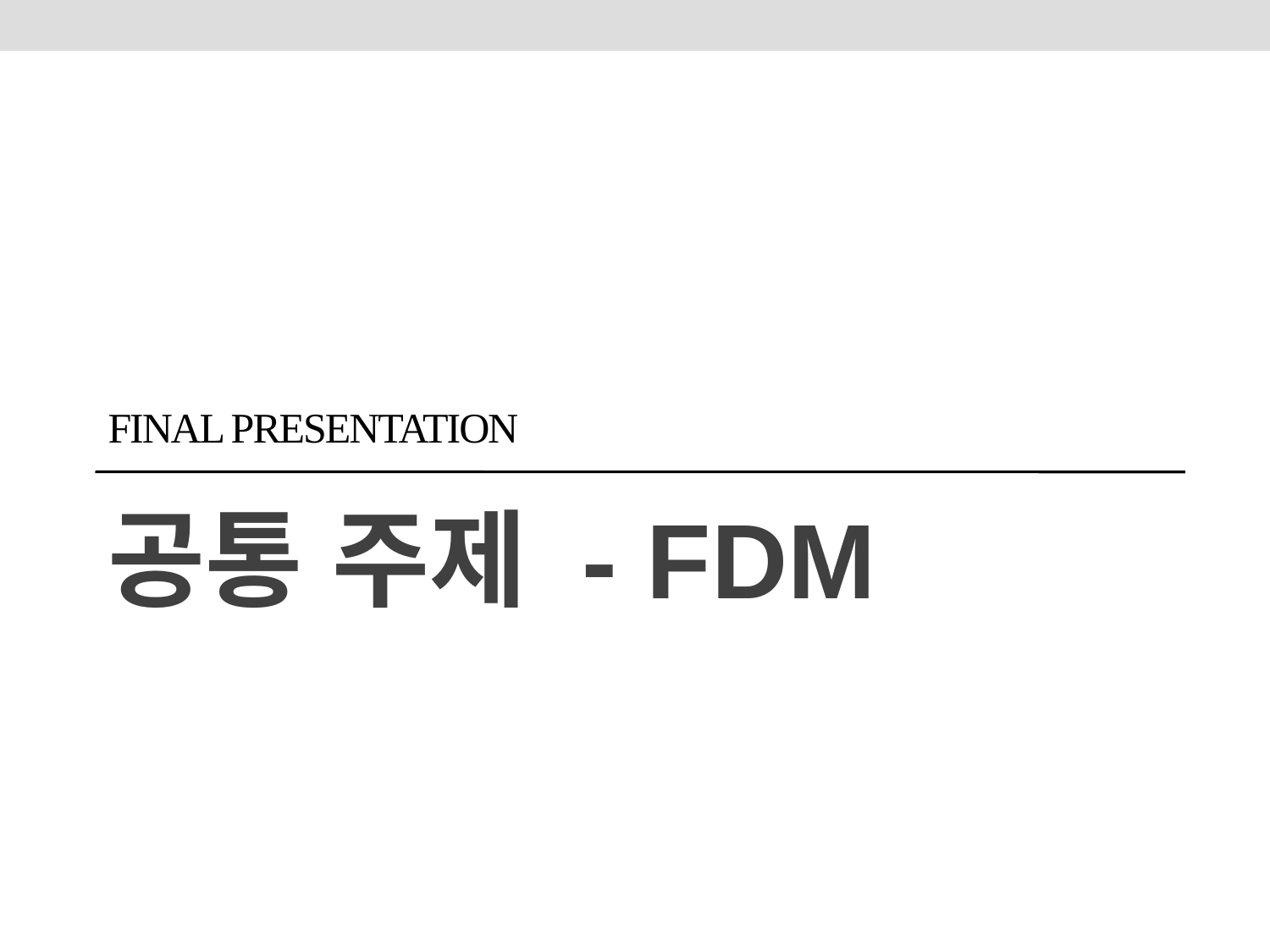

# Final Presentation
공통 주제 - FDM